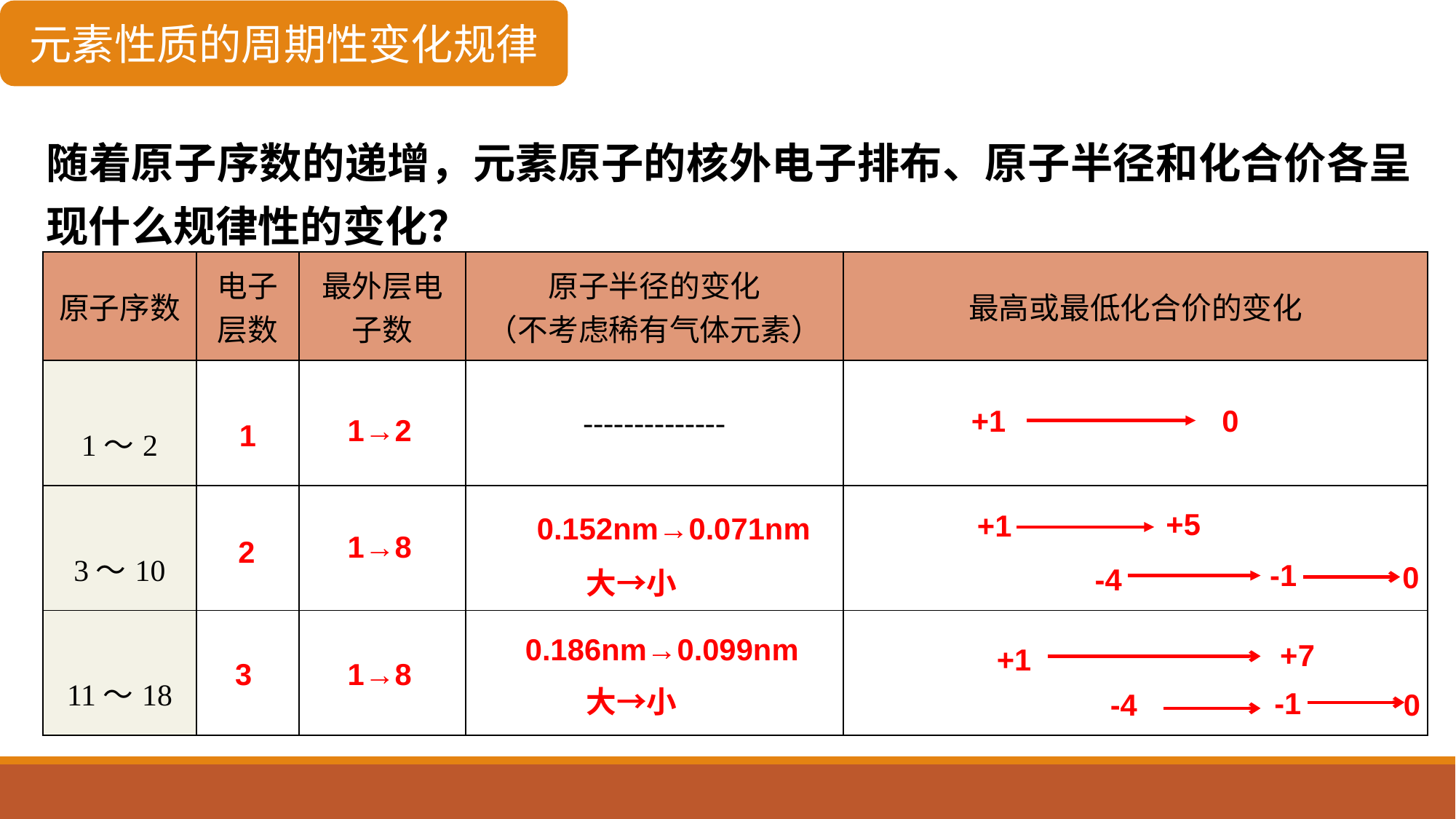

元素性质的周期性变化规律
随着原子序数的递增，元素原子的核外电子排布、原子半径和化合价各呈现什么规律性的变化？
| 原子序数 | 电子层数 | 最外层电子数 | 原子半径的变化 （不考虑稀有气体元素） | 最高或最低化合价的变化 |
| --- | --- | --- | --- | --- |
| 1～2 |  |  | -------------- |  |
| 3～10 |  |  |  |  |
| 11～18 |  |  |  |  |
+1
0
1→2
1
+5
+1
0.152nm→0.071nm
1→8
2
-1
0
-4
大→小
0.186nm→0.099nm
+7
+1
3
1→8
大→小
-1
-4
0